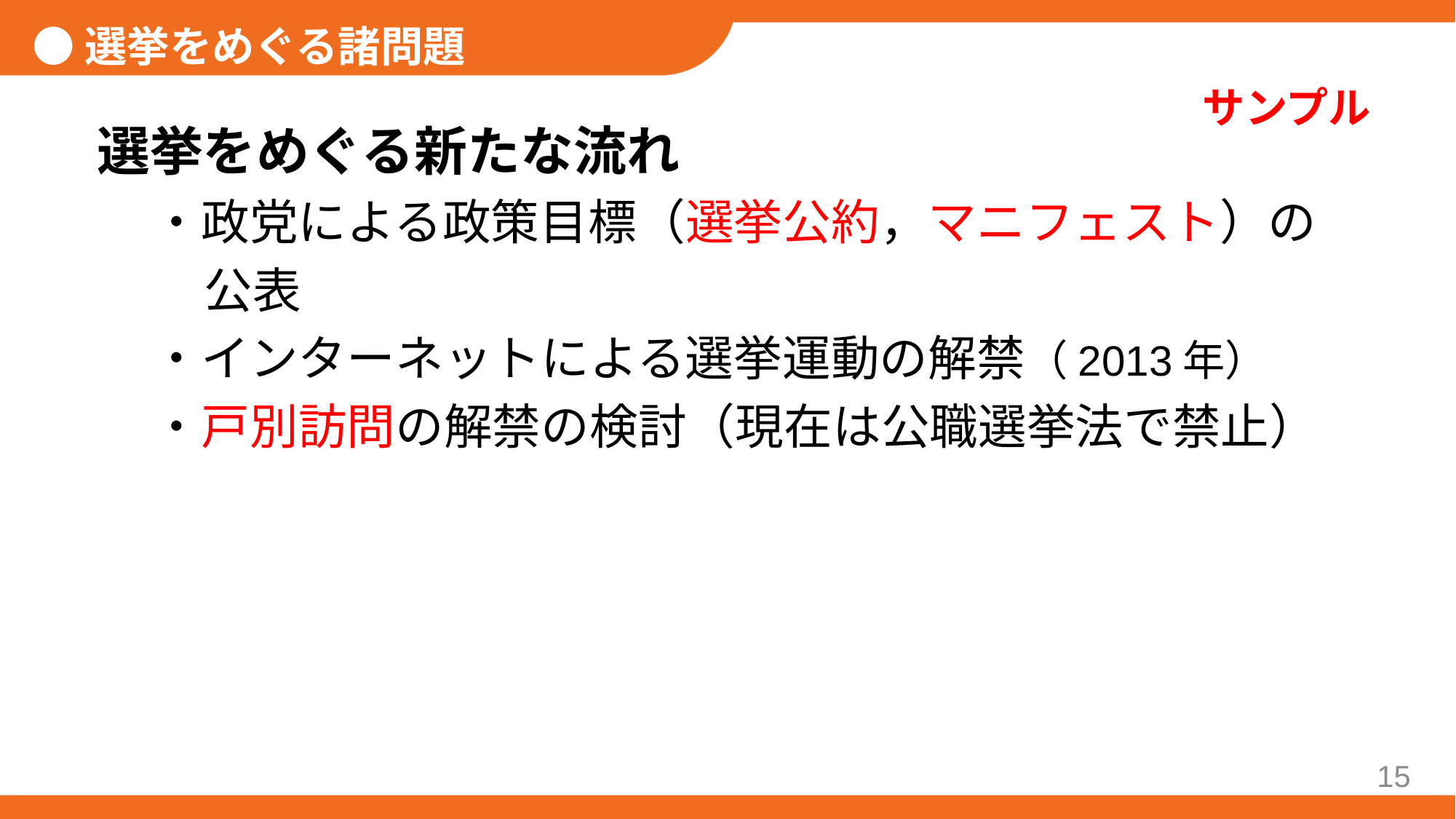

●選挙をめぐる諸問題
選挙をめぐる新たな流れ
・政党による政策目標（選挙公約，マニフェスト）の
公表
・インターネットによる選挙運動の解禁（2013年）
・戸別訪問の解禁の検討（現在は公職選挙法で禁止）